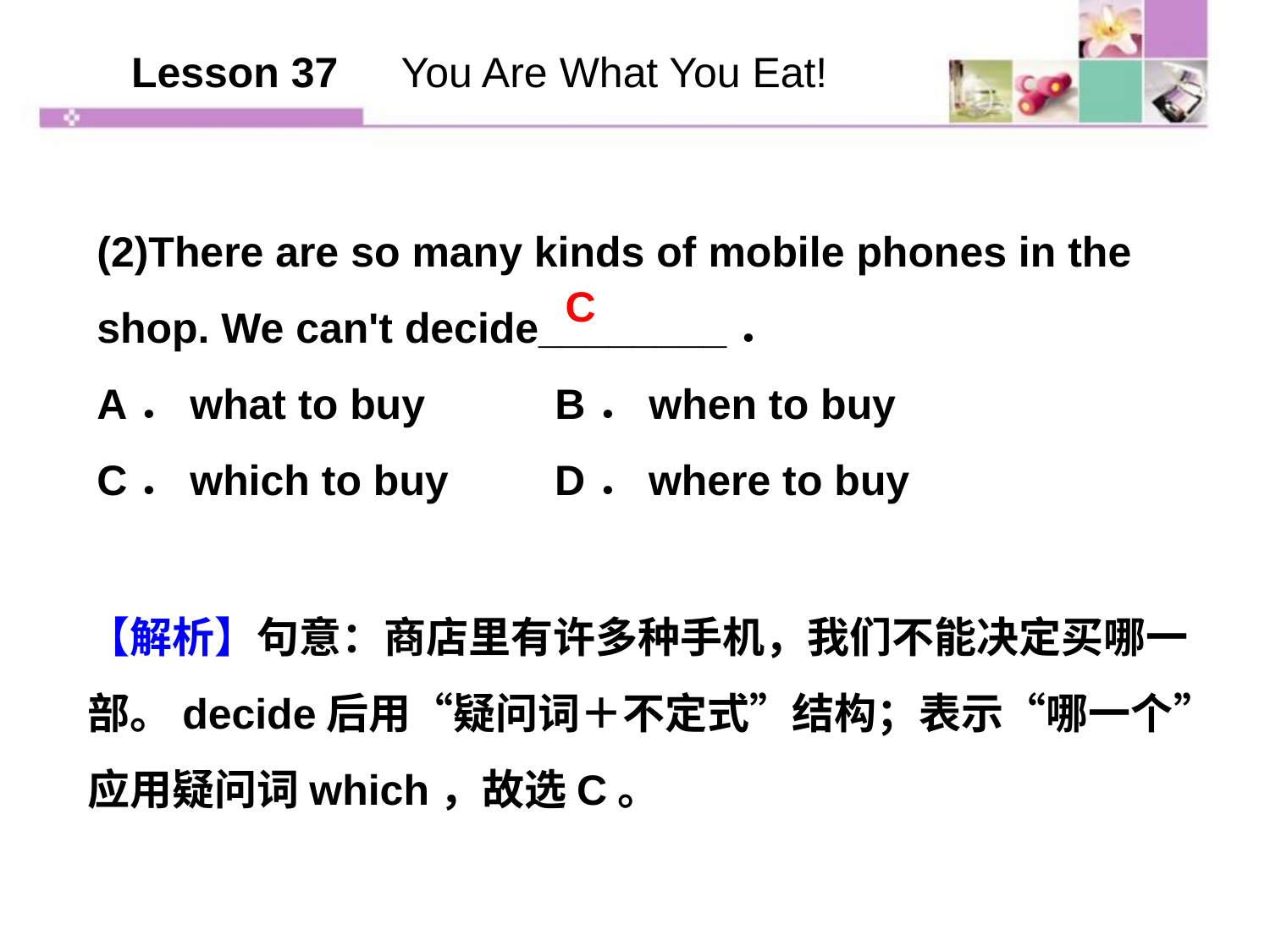

Lesson 37　You Are What You Eat!
(2)There are so many kinds of mobile phones in the shop. We can't decide________．
A．what to buy           B．when to buy
C．which to buy         D．where to buy
C

【解析】句意：商店里有许多种手机，我们不能决定买哪一部。decide后用“疑问词＋不定式”结构；表示“哪一个”应用疑问词which，故选C。